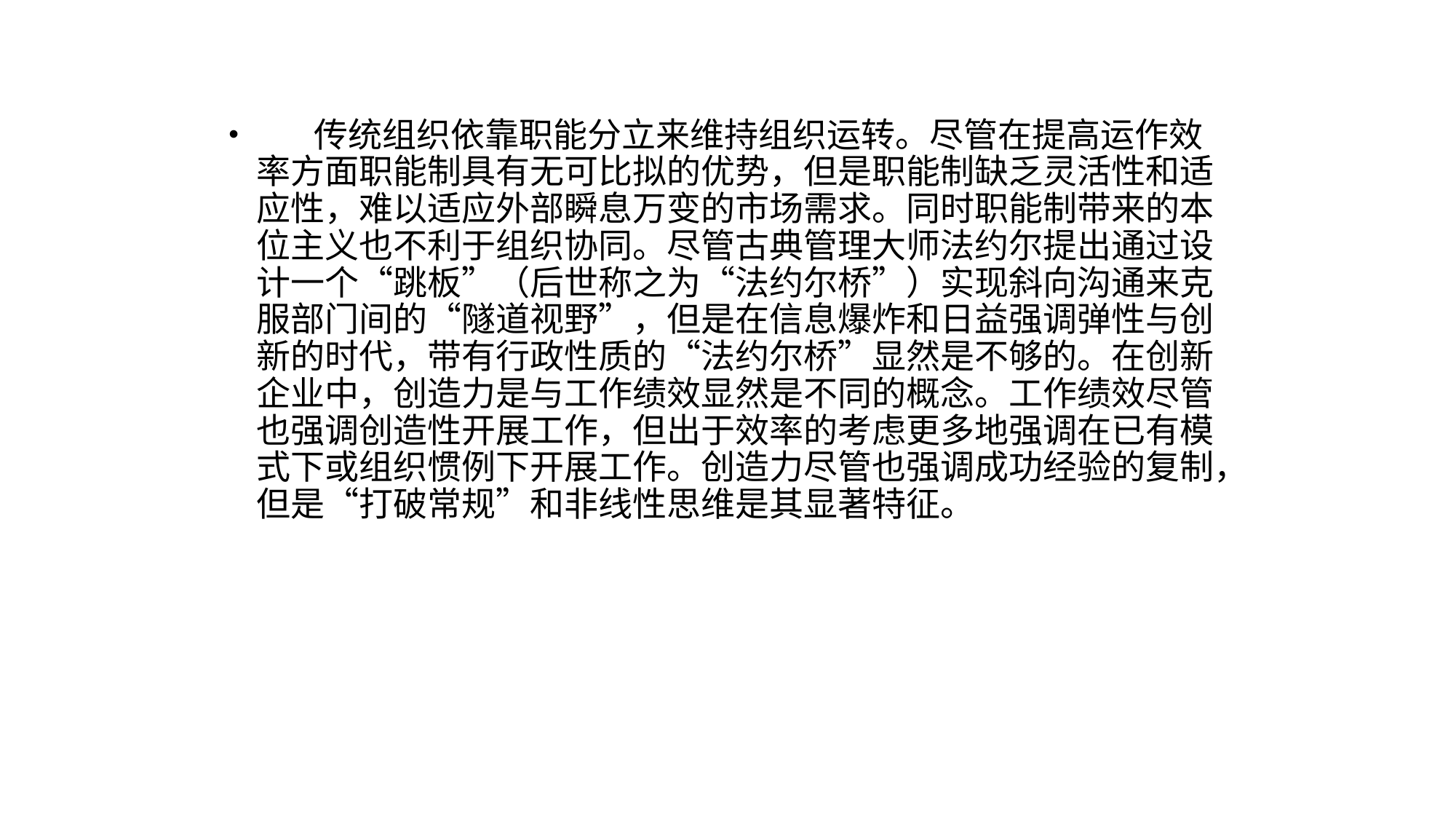

传统组织依靠职能分立来维持组织运转。尽管在提高运作效率方面职能制具有无可比拟的优势，但是职能制缺乏灵活性和适应性，难以适应外部瞬息万变的市场需求。同时职能制带来的本位主义也不利于组织协同。尽管古典管理大师法约尔提出通过设计一个“跳板”（后世称之为“法约尔桥”）实现斜向沟通来克服部门间的“隧道视野”，但是在信息爆炸和日益强调弹性与创新的时代，带有行政性质的“法约尔桥”显然是不够的。在创新企业中，创造力是与工作绩效显然是不同的概念。工作绩效尽管也强调创造性开展工作，但出于效率的考虑更多地强调在已有模式下或组织惯例下开展工作。创造力尽管也强调成功经验的复制，但是“打破常规”和非线性思维是其显著特征。